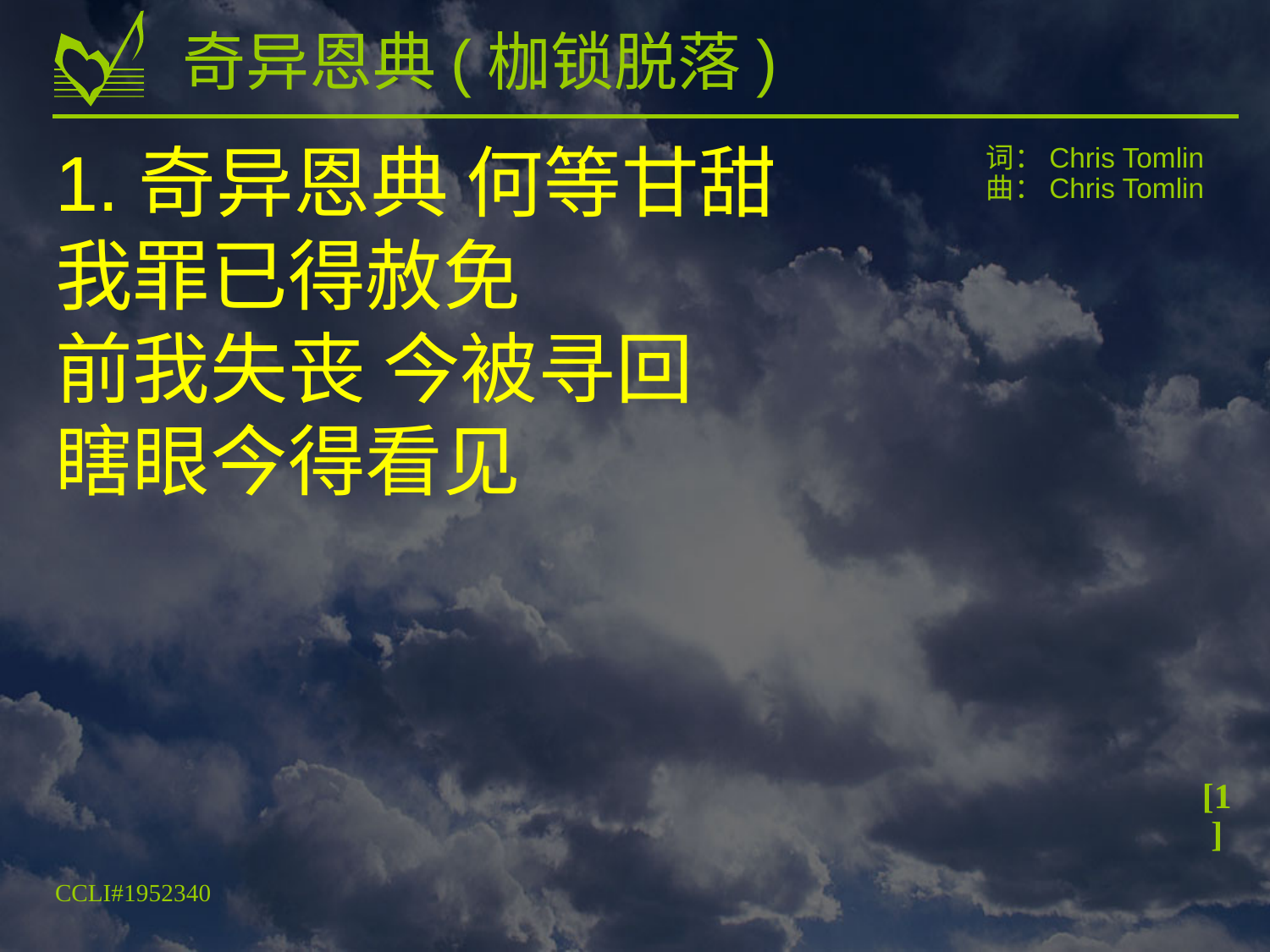

# 奇异恩典(枷锁脱落)
1.奇异恩典 何等甘甜
我罪已得赦免
前我失丧 今被寻回
瞎眼今得看见
词：Chris Tomlin
曲：Chris Tomlin
[1]
CCLI#1952340